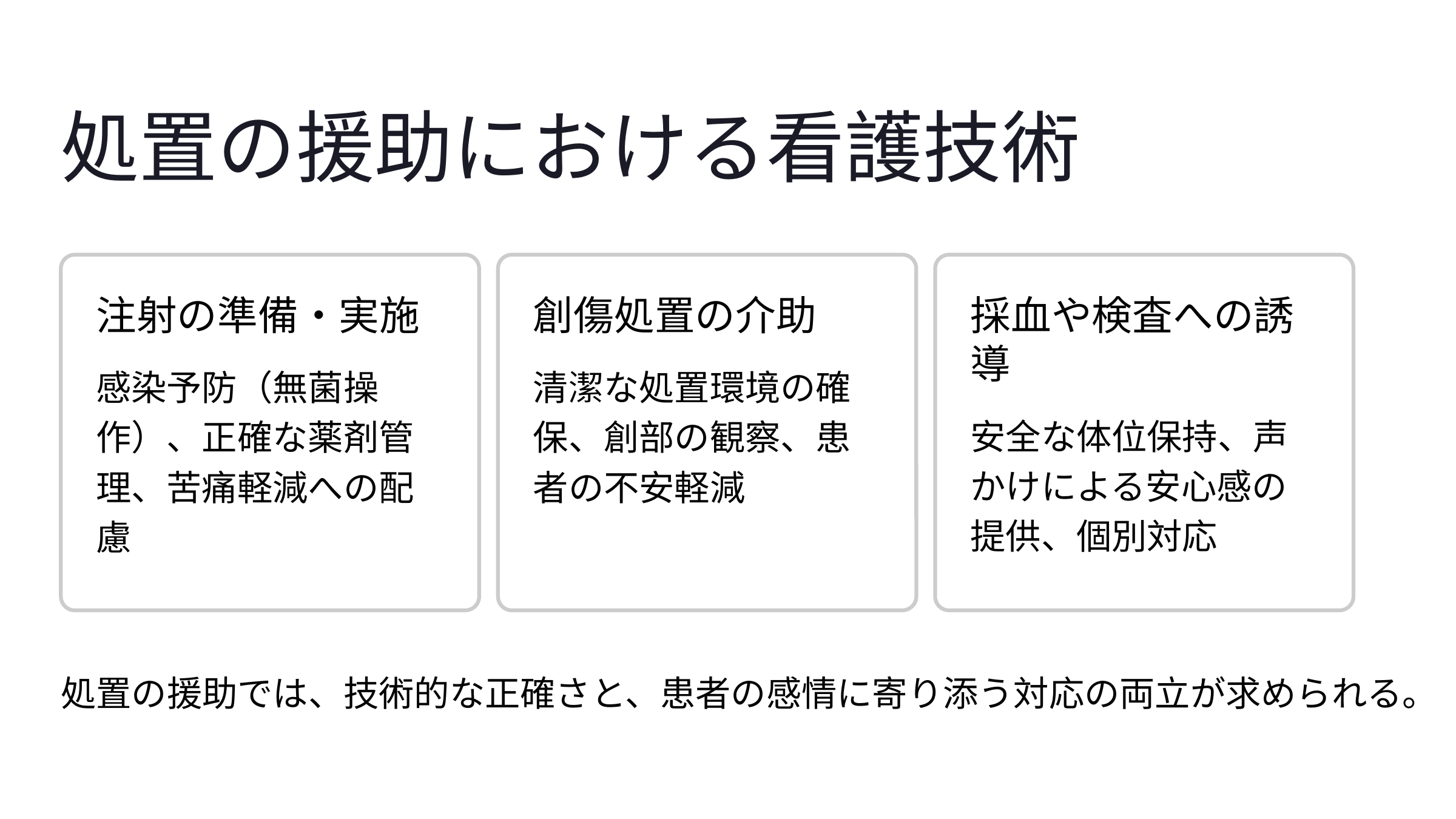

処置の援助における看護技術

注射の準備・実施
創傷処置の介助
採血や検査への誘導
感染予防（無菌操作）、正確な薬剤管理、苦痛軽減への配慮
清潔な処置環境の確保、創部の観察、患者の不安軽減
安全な体位保持、声かけによる安心感の提供、個別対応
処置の援助では、技術的な正確さと、患者の感情に寄り添う対応の両立が求められる。